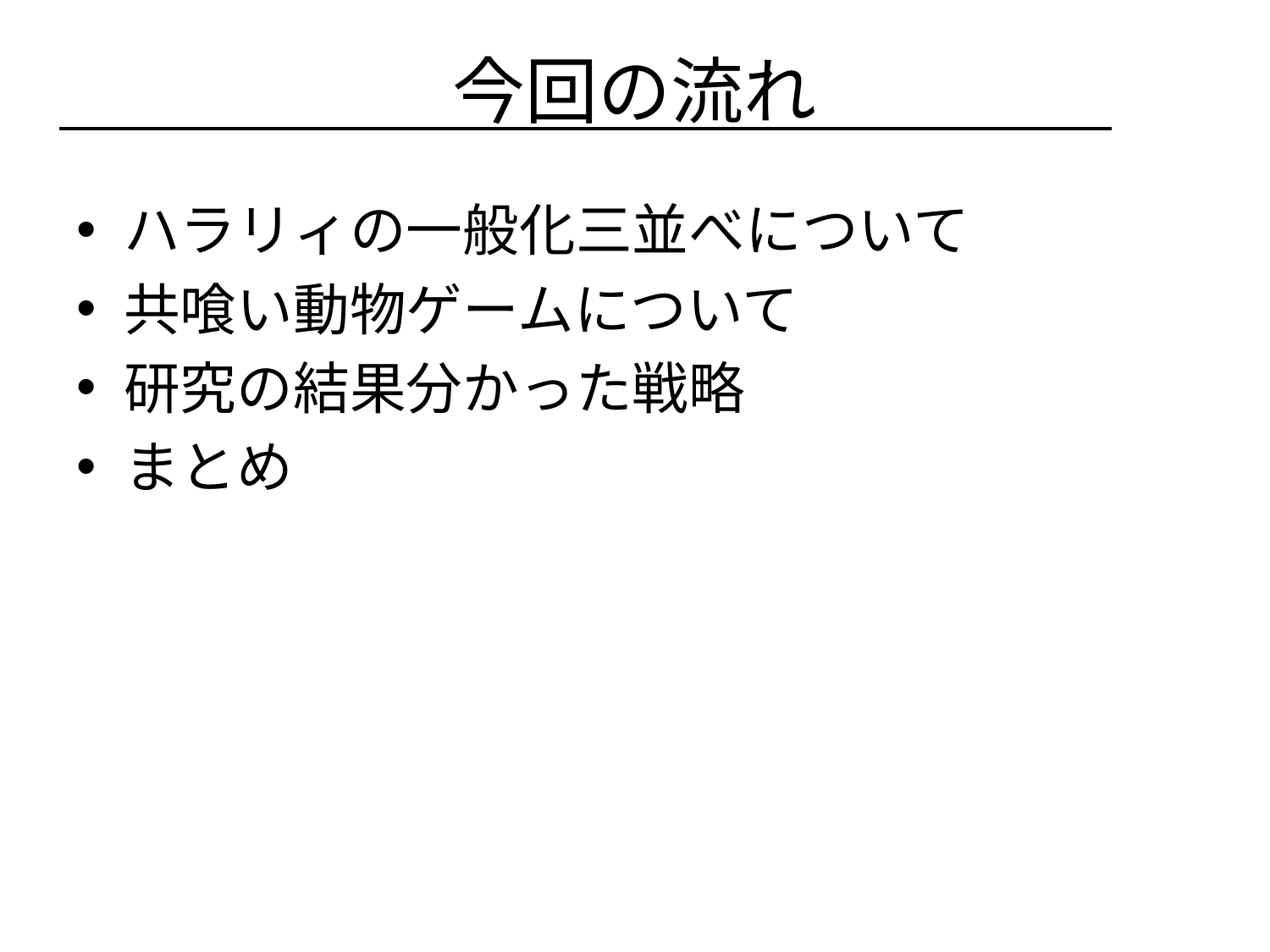

今回の流れ
ハラリィの一般化三並べについて
共喰い動物ゲームについて
研究の結果分かった戦略
まとめ